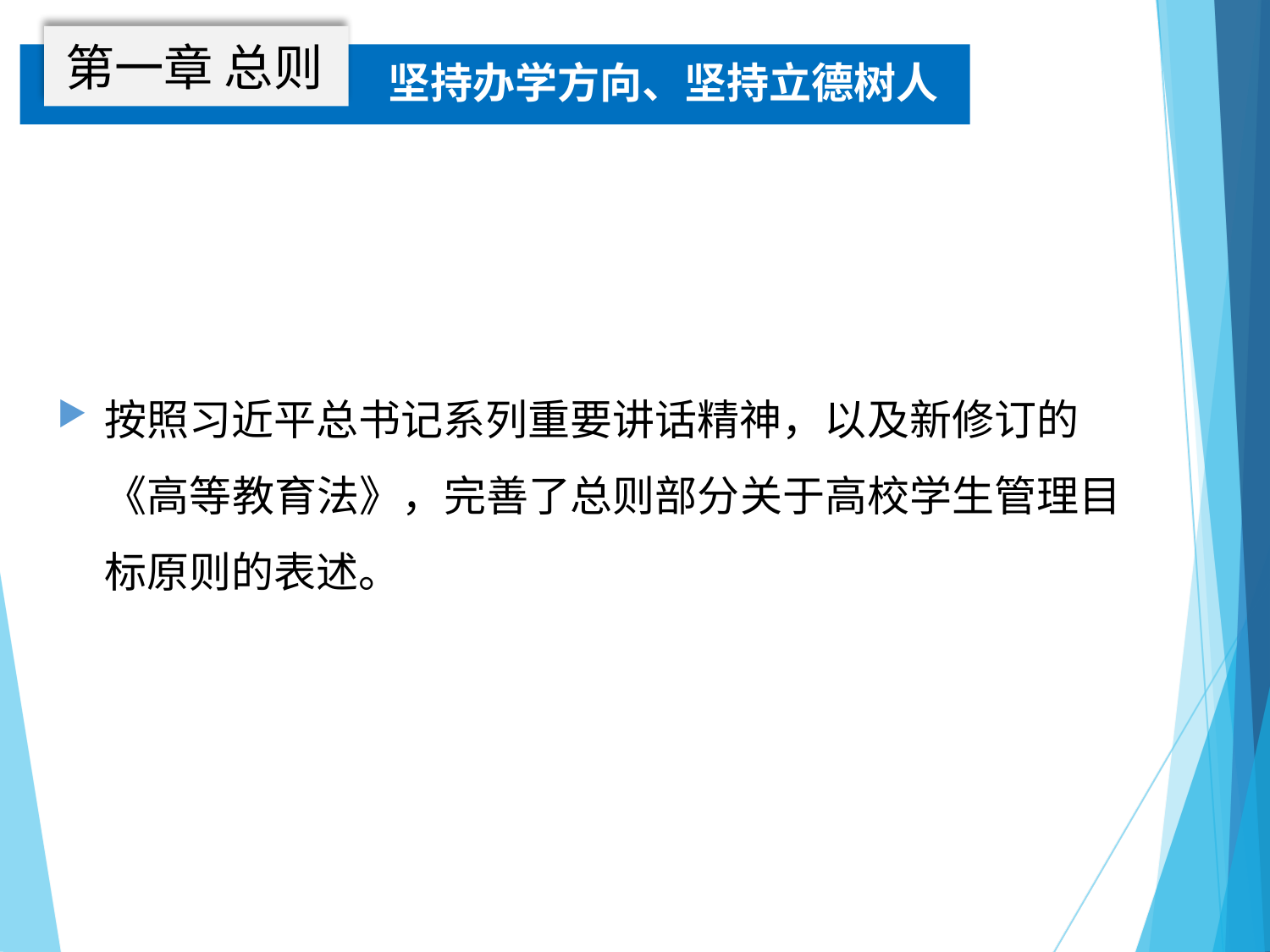

第一章 总则
坚持办学方向、坚持立德树人
按照习近平总书记系列重要讲话精神，以及新修订的《高等教育法》，完善了总则部分关于高校学生管理目标原则的表述。